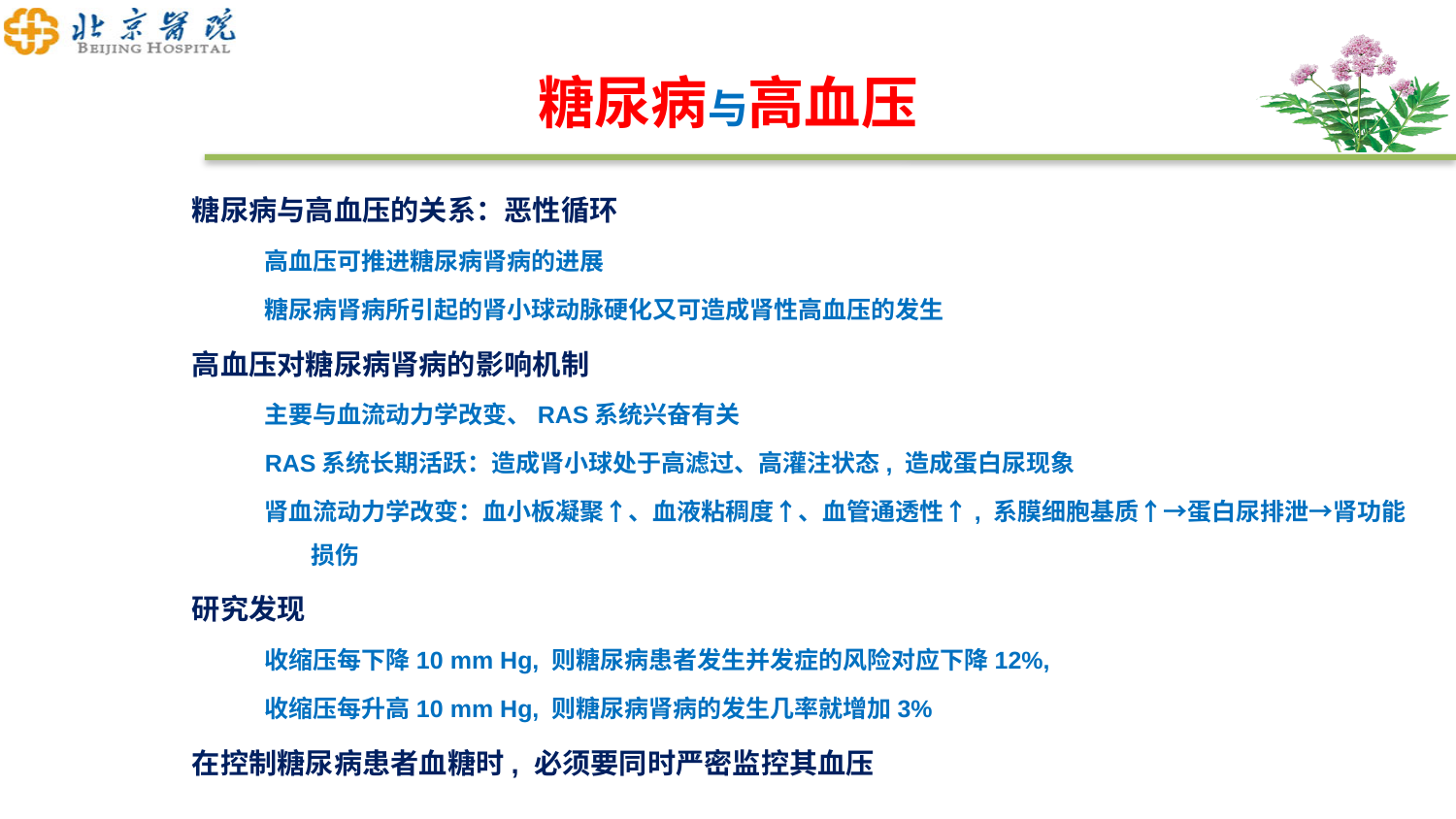

# 糖尿病与高血压
糖尿病与高血压的关系：恶性循环
高血压可推进糖尿病肾病的进展
糖尿病肾病所引起的肾小球动脉硬化又可造成肾性高血压的发生
高血压对糖尿病肾病的影响机制
主要与血流动力学改变、RAS系统兴奋有关
RAS系统长期活跃：造成肾小球处于高滤过、高灌注状态, 造成蛋白尿现象
肾血流动力学改变：血小板凝聚↑、血液粘稠度↑、血管通透性↑, 系膜细胞基质↑→蛋白尿排泄→肾功能损伤
研究发现
收缩压每下降10 mm Hg, 则糖尿病患者发生并发症的风险对应下降12%,
收缩压每升高10 mm Hg, 则糖尿病肾病的发生几率就增加3%
在控制糖尿病患者血糖时, 必须要同时严密监控其血压